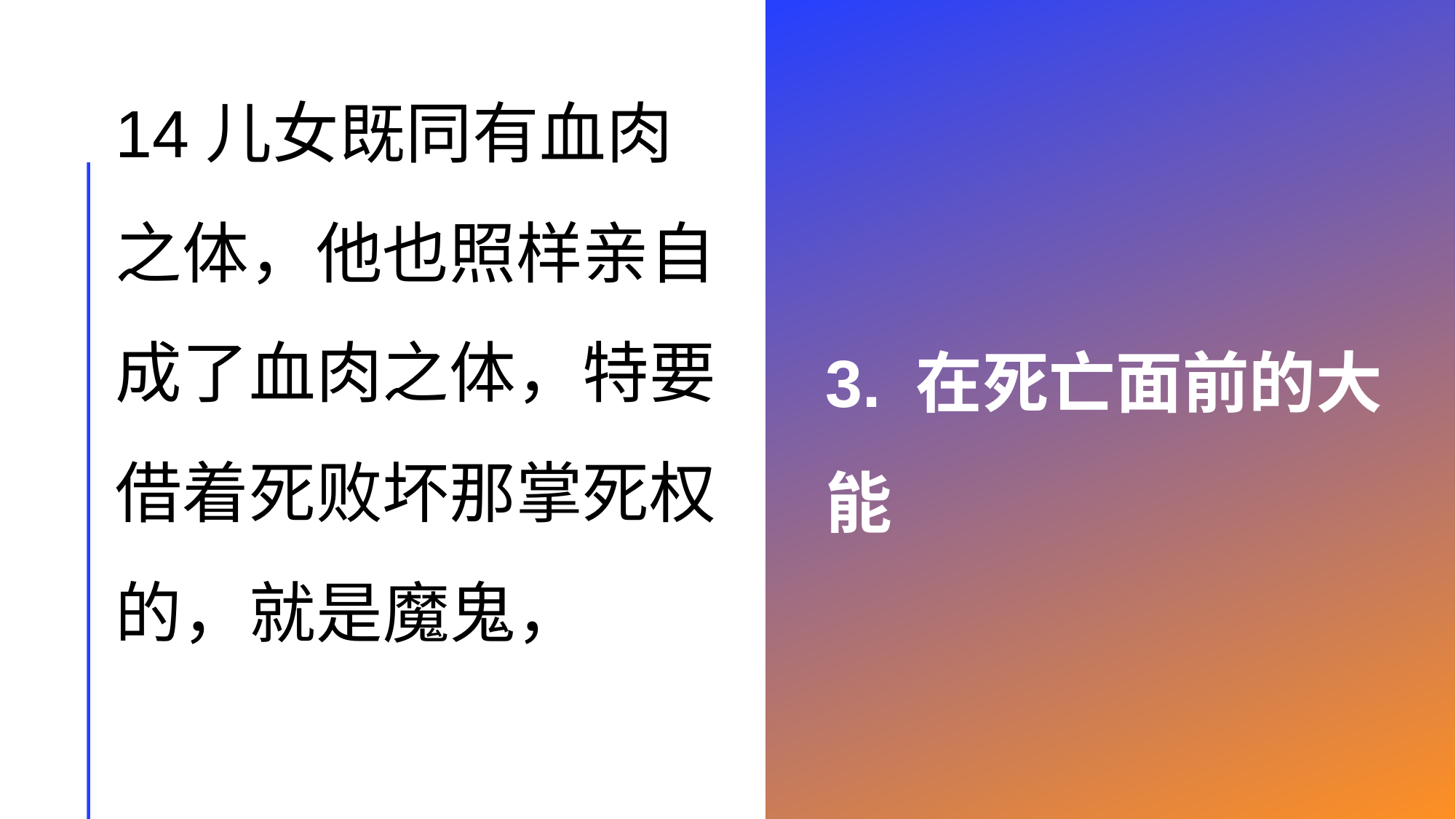

14儿女既同有血肉之体，他也照样亲自成了血肉之体，特要借着死败坏那掌死权的，就是魔鬼，
# 3. 在死亡面前的大能